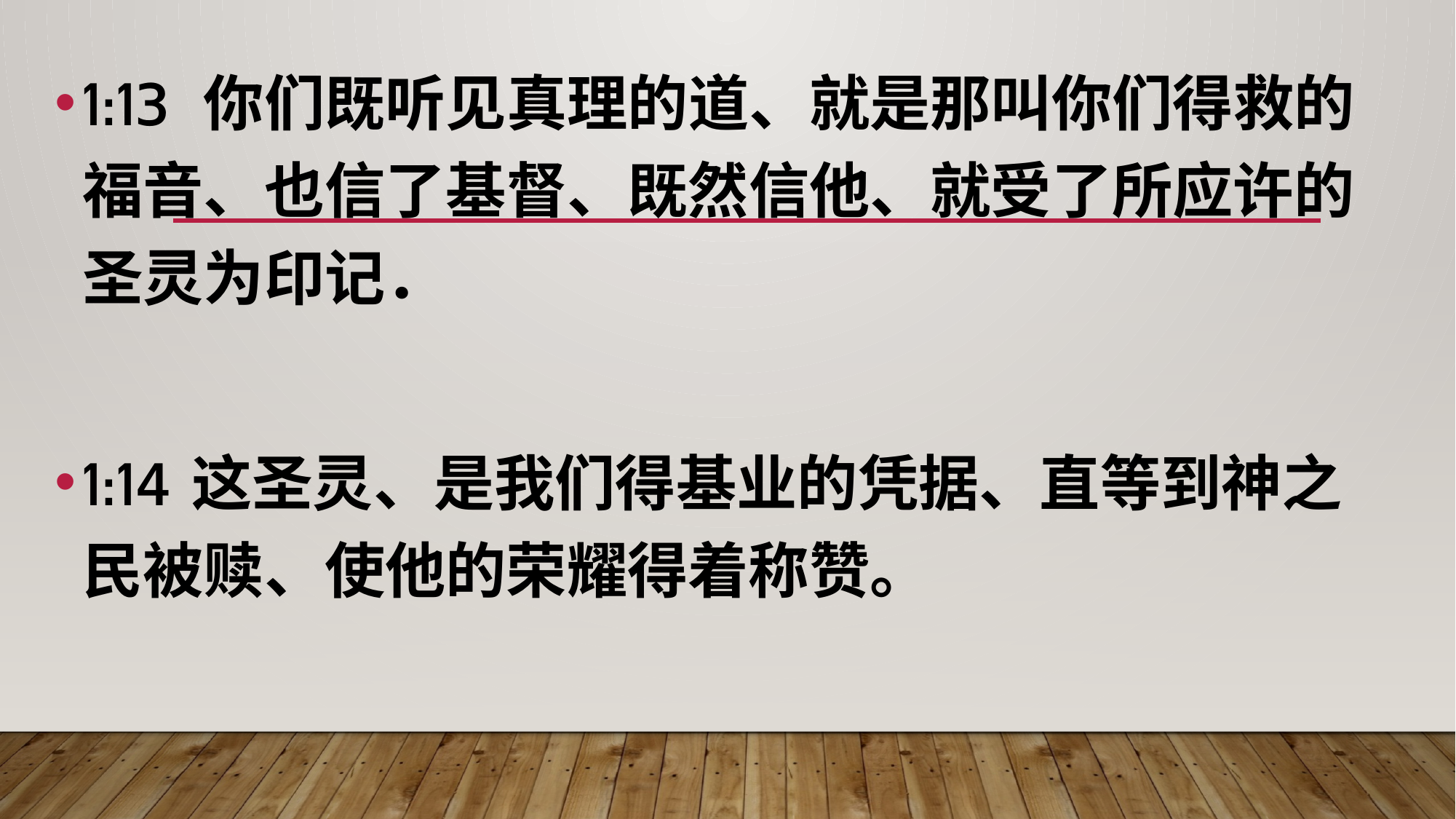

1:13 你们既听见真理的道、就是那叫你们得救的福音、也信了基督、既然信他、就受了所应许的圣灵为印记．

1:14	这圣灵、是我们得基业的凭据、直等到神之民被赎、使他的荣耀得着称赞。